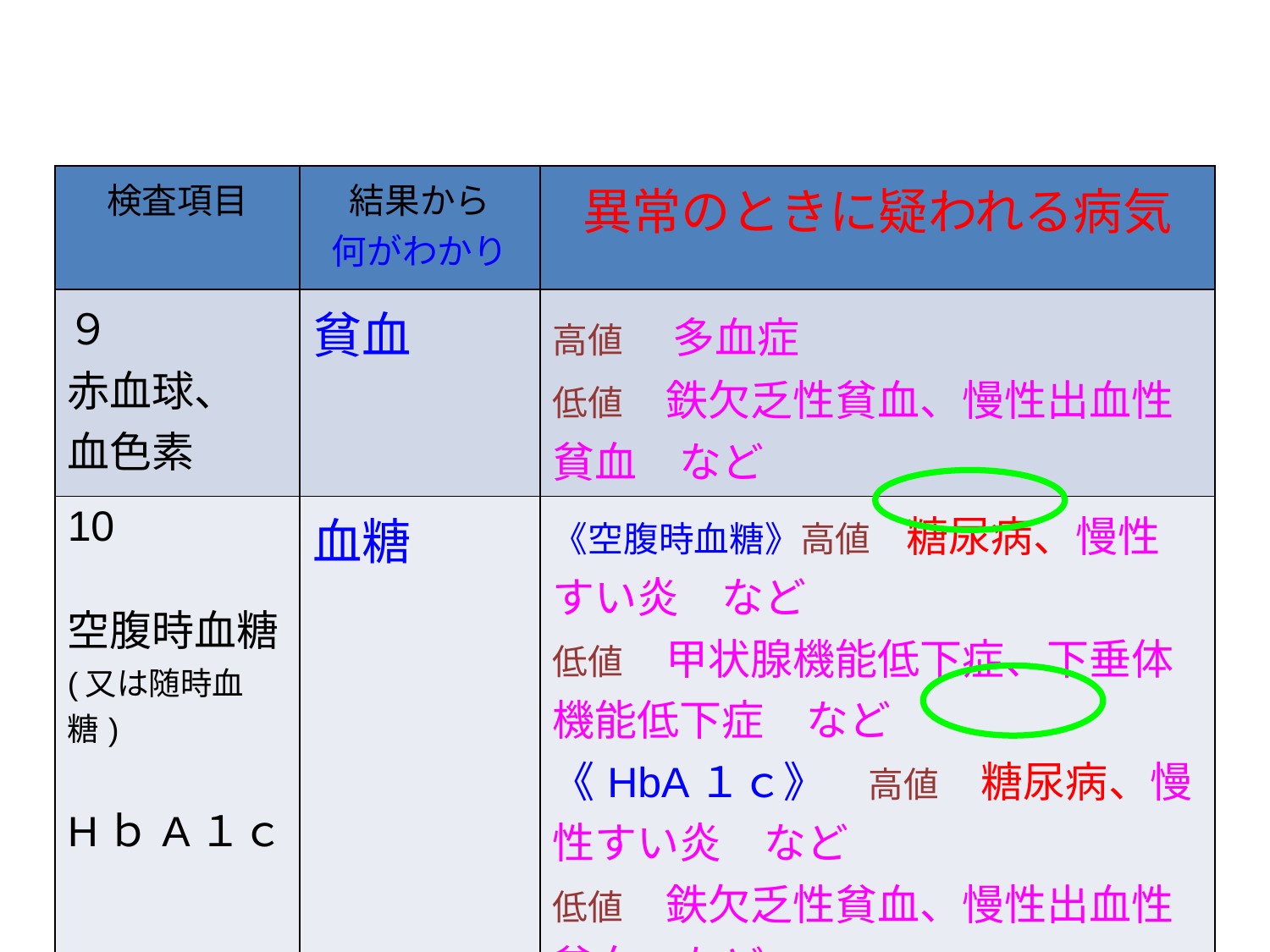

| 検査項目 | 結果から 何がわかり | 異常のときに疑われる病気 |
| --- | --- | --- |
| ９ 赤血球、 血色素 | 貧血 | 高値　多血症 低値　鉄欠乏性貧血、慢性出血性貧血　など |
| 10 空腹時血糖 (又は随時血糖) HｂA１ｃ | 血糖 | 《空腹時血糖》高値　糖尿病、慢性すい炎　など 低値　甲状腺機能低下症、下垂体機能低下症　など 《HbA１ｃ》　高値　糖尿病、慢性すい炎　など 低値　鉄欠乏性貧血、慢性出血性貧血　など |